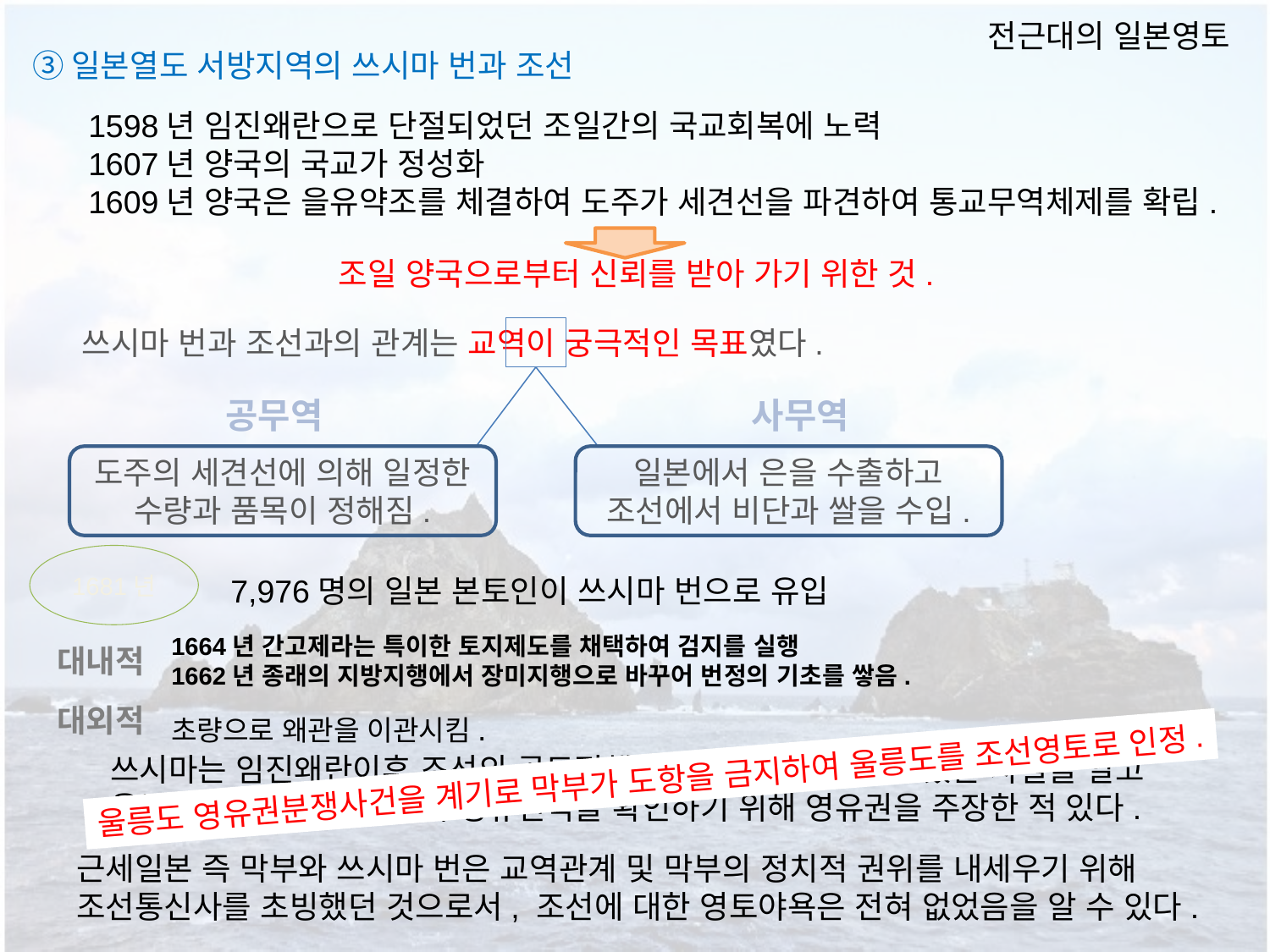

전근대의 일본영토
③일본열도 서방지역의 쓰시마 번과 조선
1598년 임진왜란으로 단절되었던 조일간의 국교회복에 노력
1607년 양국의 국교가 정성화
1609년 양국은 을유약조를 체결하여 도주가 세견선을 파견하여 통교무역체제를 확립.

조일 양국으로부터 신뢰를 받아 가기 위한 것.
쓰시마 번과 조선과의 관계는 교역이 궁극적인 목표였다.

공무역
사무역
도주의 세견선에 의해 일정한 수량과 품목이 정해짐.
일본에서 은을 수출하고 조선에서 비단과 쌀을 수입.
1681년
7,976명의 일본 본토인이 쓰시마 번으로 유입
1664년 간고제라는 특이한 토지제도를 채택하여 검지를 실행
1662년 종래의 지방지행에서 장미지행으로 바꾸어 번정의 기초를 쌓음.
초량으로 왜관을 이관시킴.
대내적
대외적
쓰시마는 임진왜란이후 조선의 공도정책으로 울릉도가 비워져 있는 사실을 알고
울릉도에 대한 조선조정의 영유인식을 확인하기 위해 영유권을 주장한 적 있다.
울릉도 영유권분쟁사건을 계기로 막부가 도항을 금지하여 울릉도를 조선영토로 인정.
근세일본 즉 막부와 쓰시마 번은 교역관계 및 막부의 정치적 권위를 내세우기 위해
조선통신사를 초빙했던 것으로서, 조선에 대한 영토야욕은 전혀 없었음을 알 수 있다.